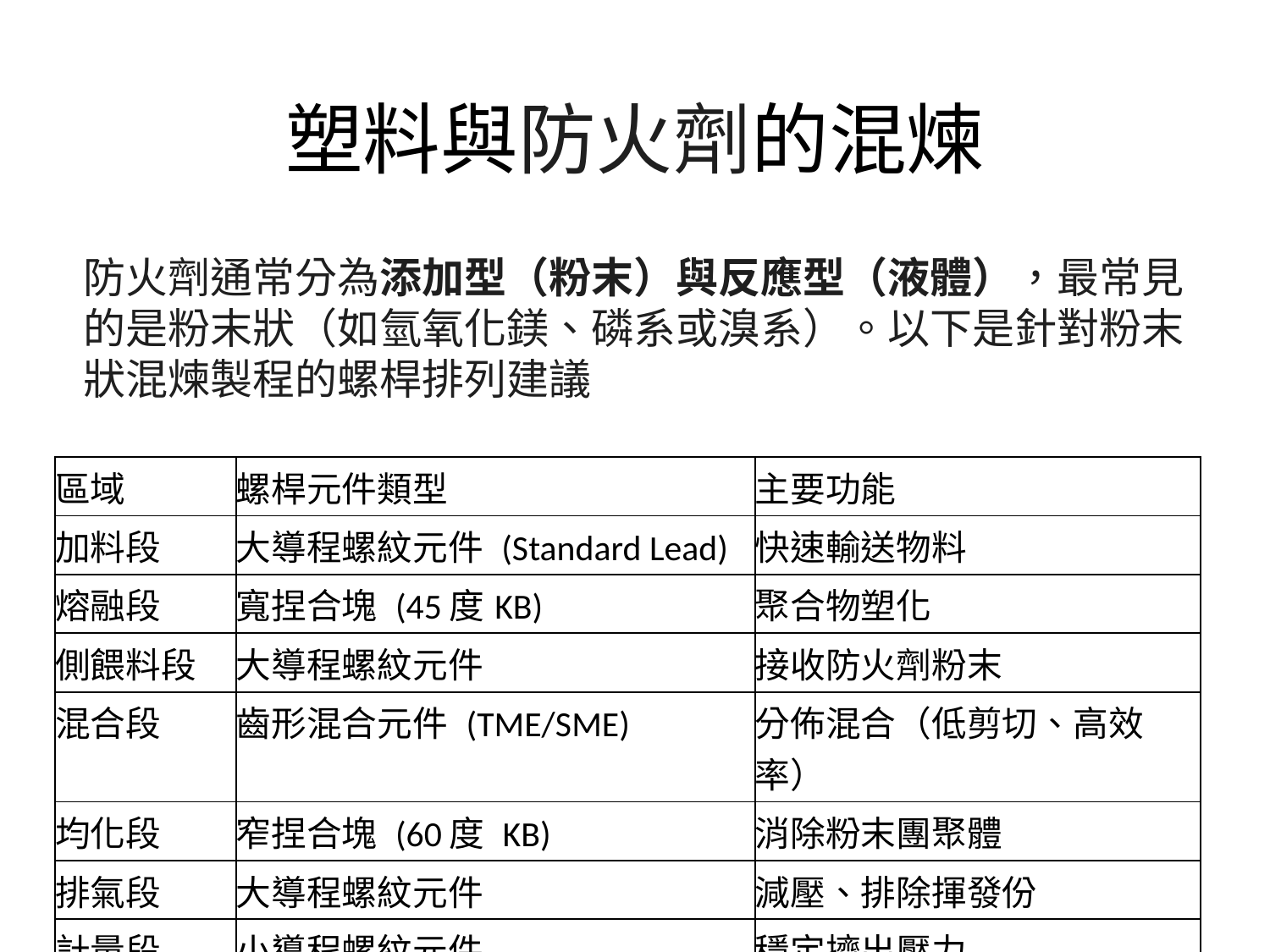

# 塑料與防火劑的混煉
防火劑通常分為添加型（粉末）與反應型（液體），最常見的是粉末狀（如氫氧化鎂、磷系或溴系）。以下是針對粉末狀混煉製程的螺桿排列建議
| 區域 | 螺桿元件類型 | 主要功能 |
| --- | --- | --- |
| 加料段 | 大導程螺紋元件 (Standard Lead) | 快速輸送物料 |
| 熔融段 | 寬捏合塊 (45度KB) | 聚合物塑化 |
| 側餵料段 | 大導程螺紋元件 | 接收防火劑粉末 |
| 混合段 | 齒形混合元件 (TME/SME) | 分佈混合（低剪切、高效率） |
| 均化段 | 窄捏合塊 (60度 KB) | 消除粉末團聚體 |
| 排氣段 | 大導程螺紋元件 | 減壓、排除揮發份 |
| 計量段 | 小導程螺紋元件 | 穩定擠出壓力 |